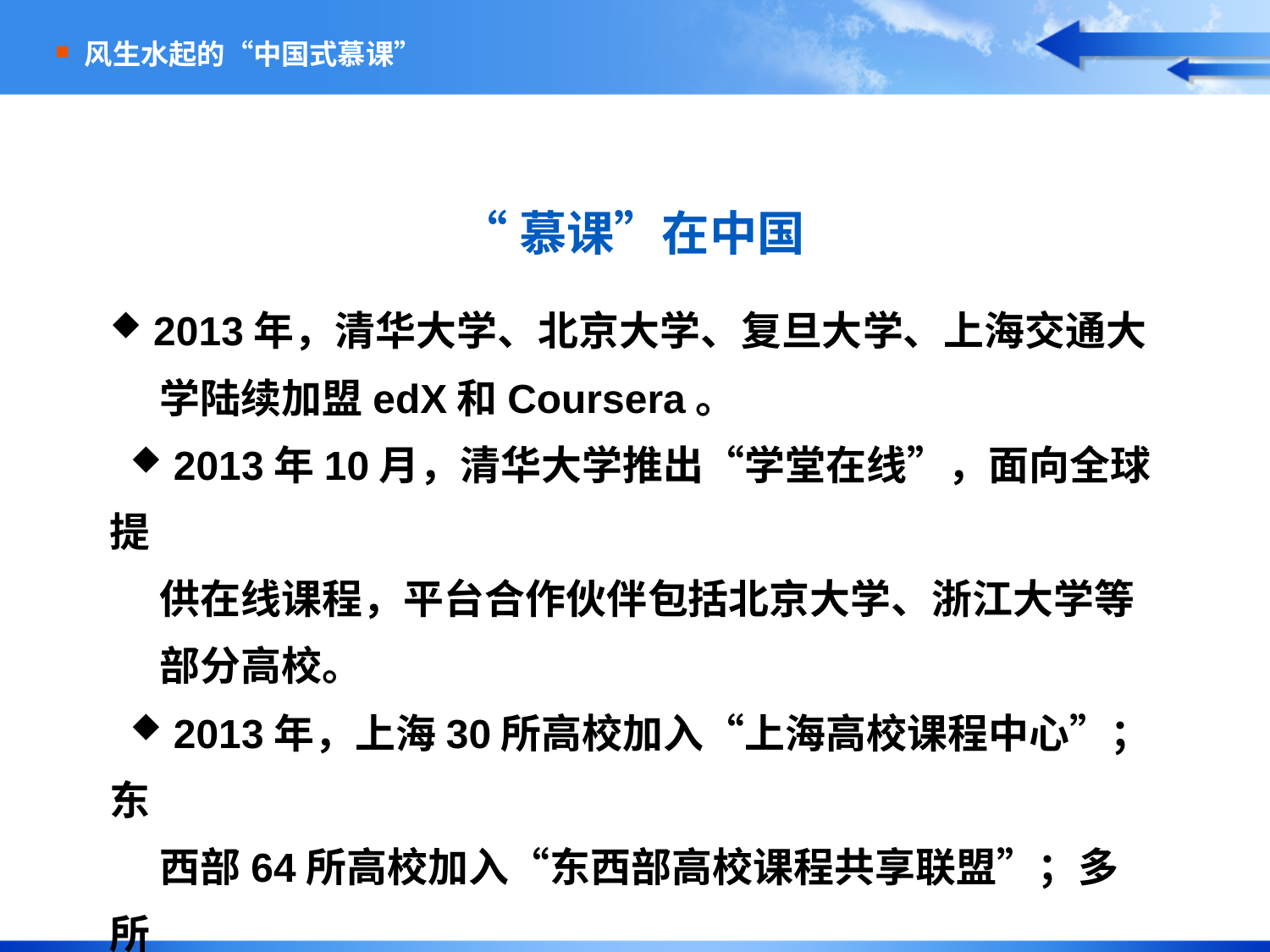

风生水起的“中国式慕课”
“慕课”在中国
 2013年，清华大学、北京大学、复旦大学、上海交通大
学陆续加盟edX和Coursera。
 2013年10月，清华大学推出“学堂在线”，面向全球提
供在线课程，平台合作伙伴包括北京大学、浙江大学等
部分高校。
 2013年，上海30所高校加入“上海高校课程中心”；东
西部64所高校加入“东西部高校课程共享联盟”；多所
交通大学联合推出“网育开放教育平台”。
* 2013年，南京大学网络在线课堂，在线修学分。